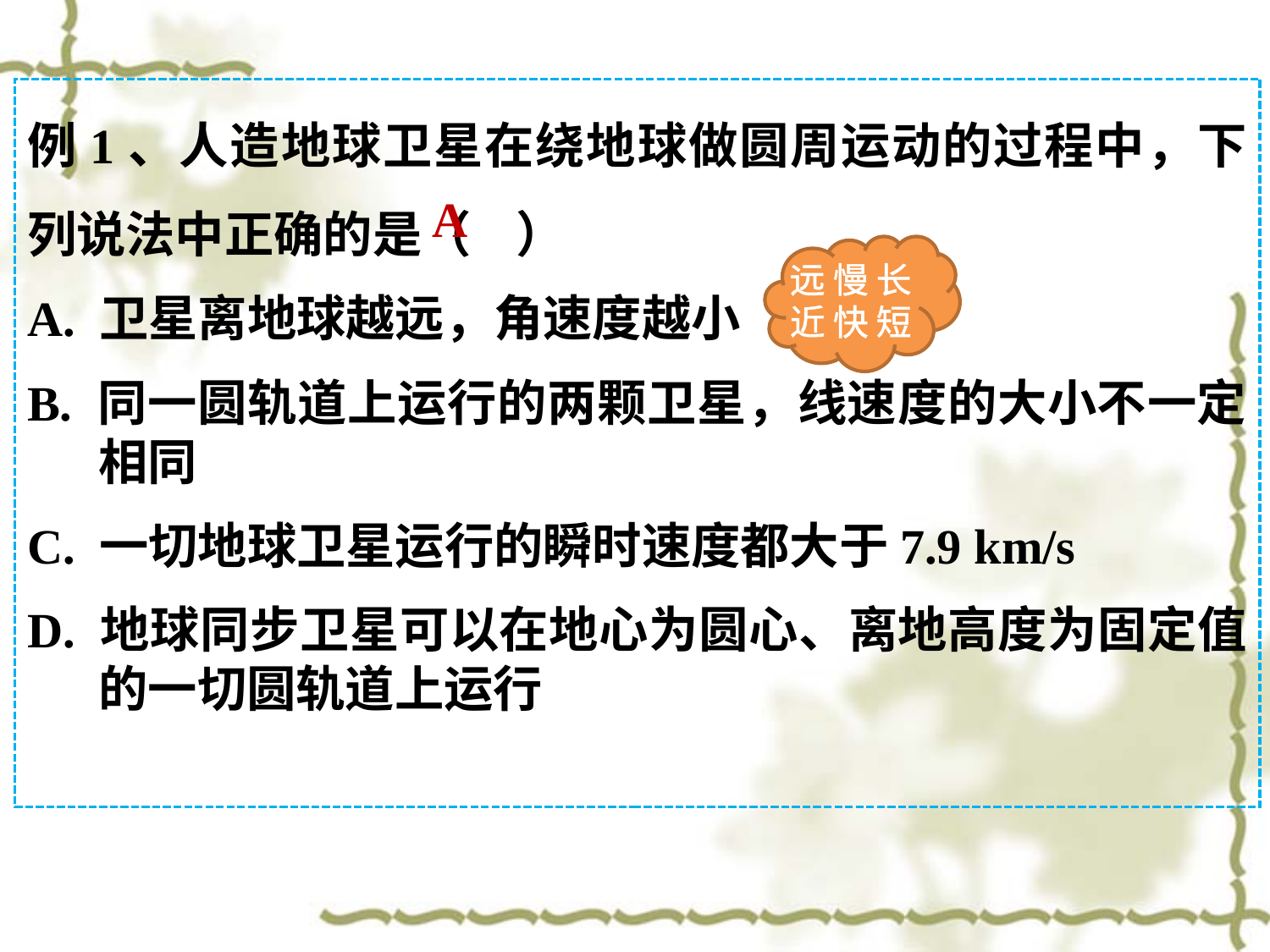

例1、人造地球卫星在绕地球做圆周运动的过程中，下列说法中正确的是（    ）
A. 卫星离地球越远，角速度越小
B. 同一圆轨道上运行的两颗卫星，线速度的大小不一定相同
C. 一切地球卫星运行的瞬时速度都大于7.9 km/s
D. 地球同步卫星可以在地心为圆心、离地高度为固定值的一切圆轨道上运行

A

远 慢 长
近 快 短